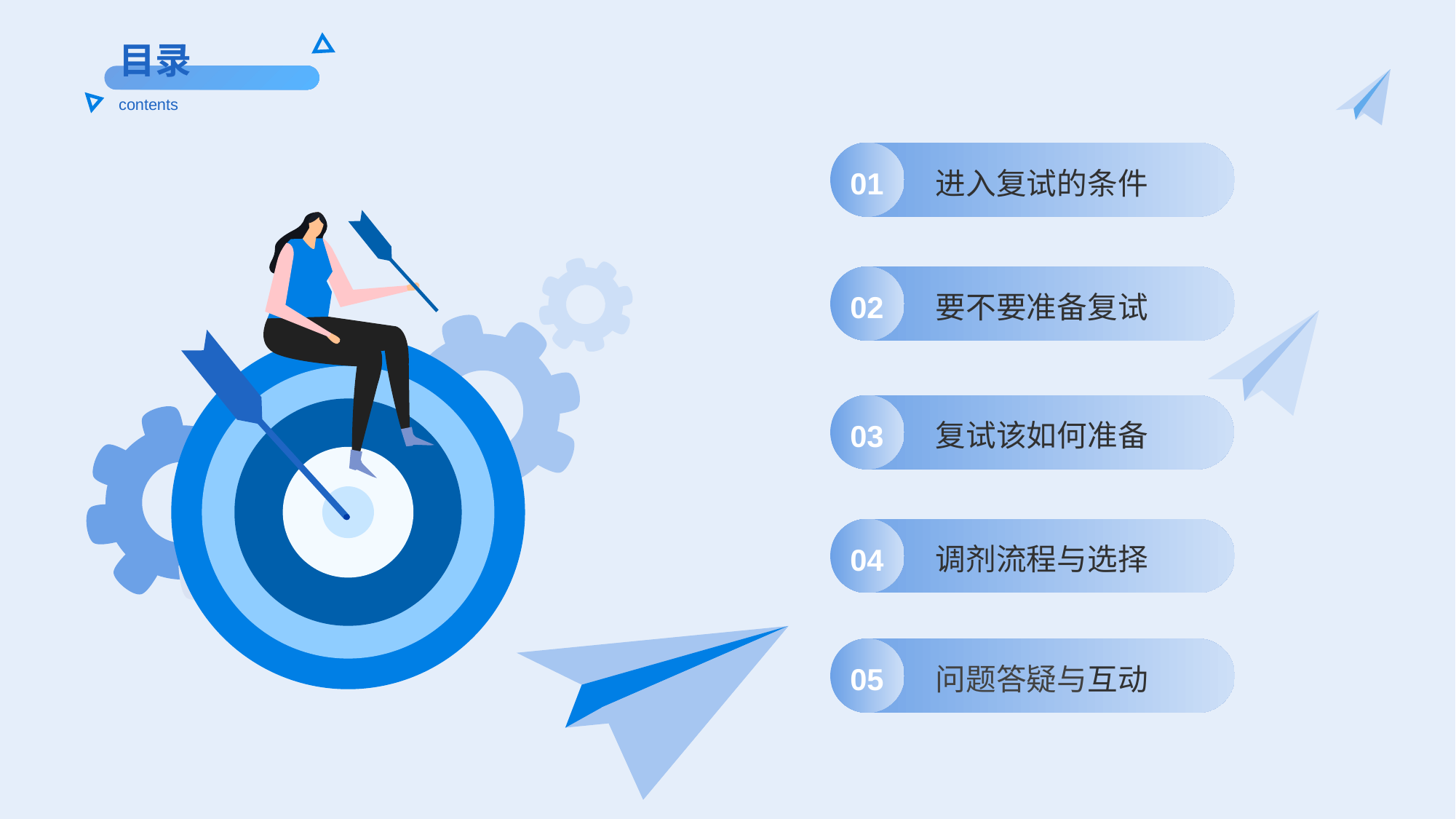

目录
contents

进入复试的条件
01

要不要准备复试
02

复试该如何准备
03

调剂流程与选择
04

问题答疑与互动
05